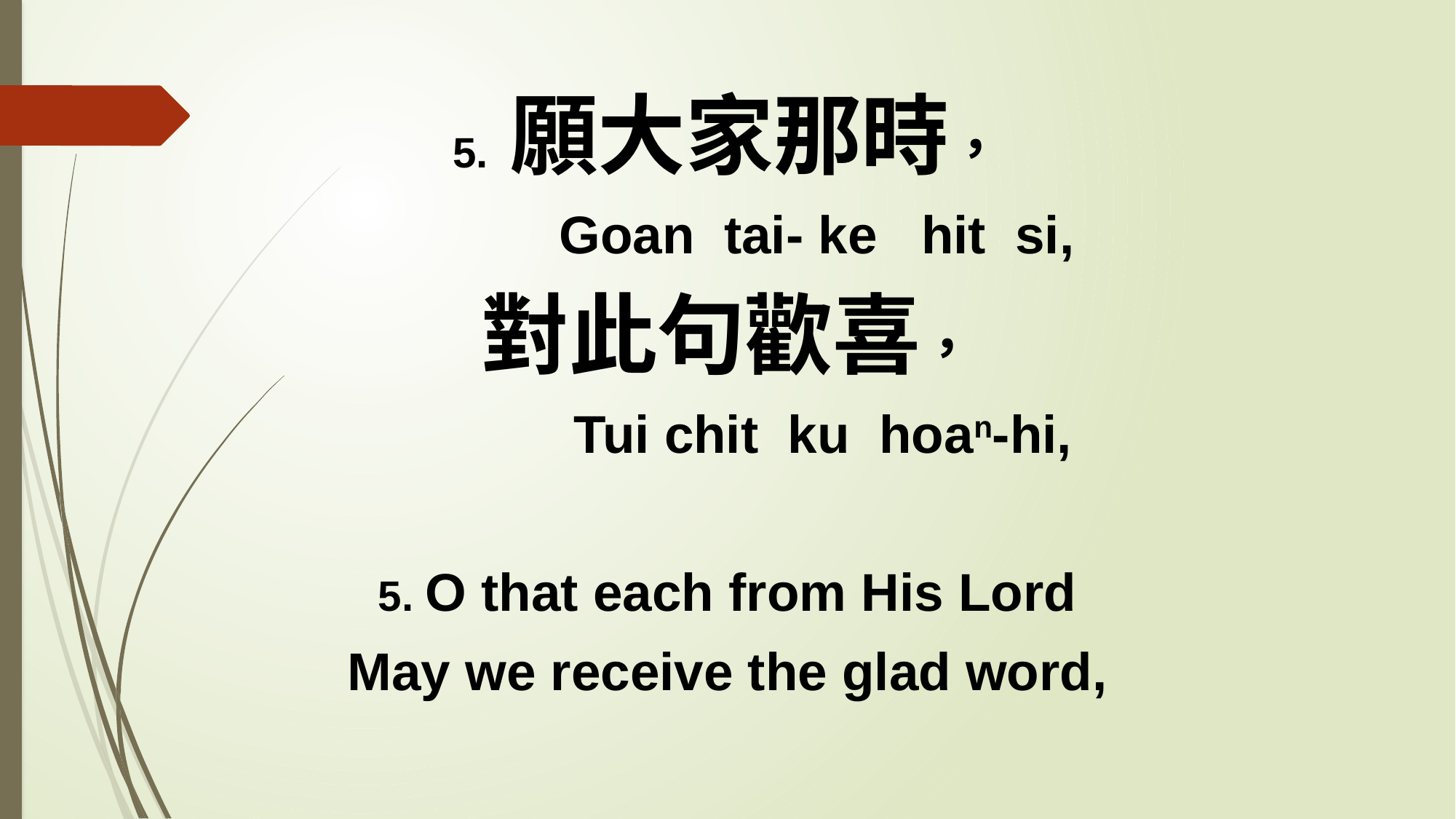

5. 願大家那時，
                          Goan  tai- ke   hit  si,
對此句歡喜，
                           Tui chit  ku  hoan-hi,

5. O that each from His Lord
May we receive the glad word,